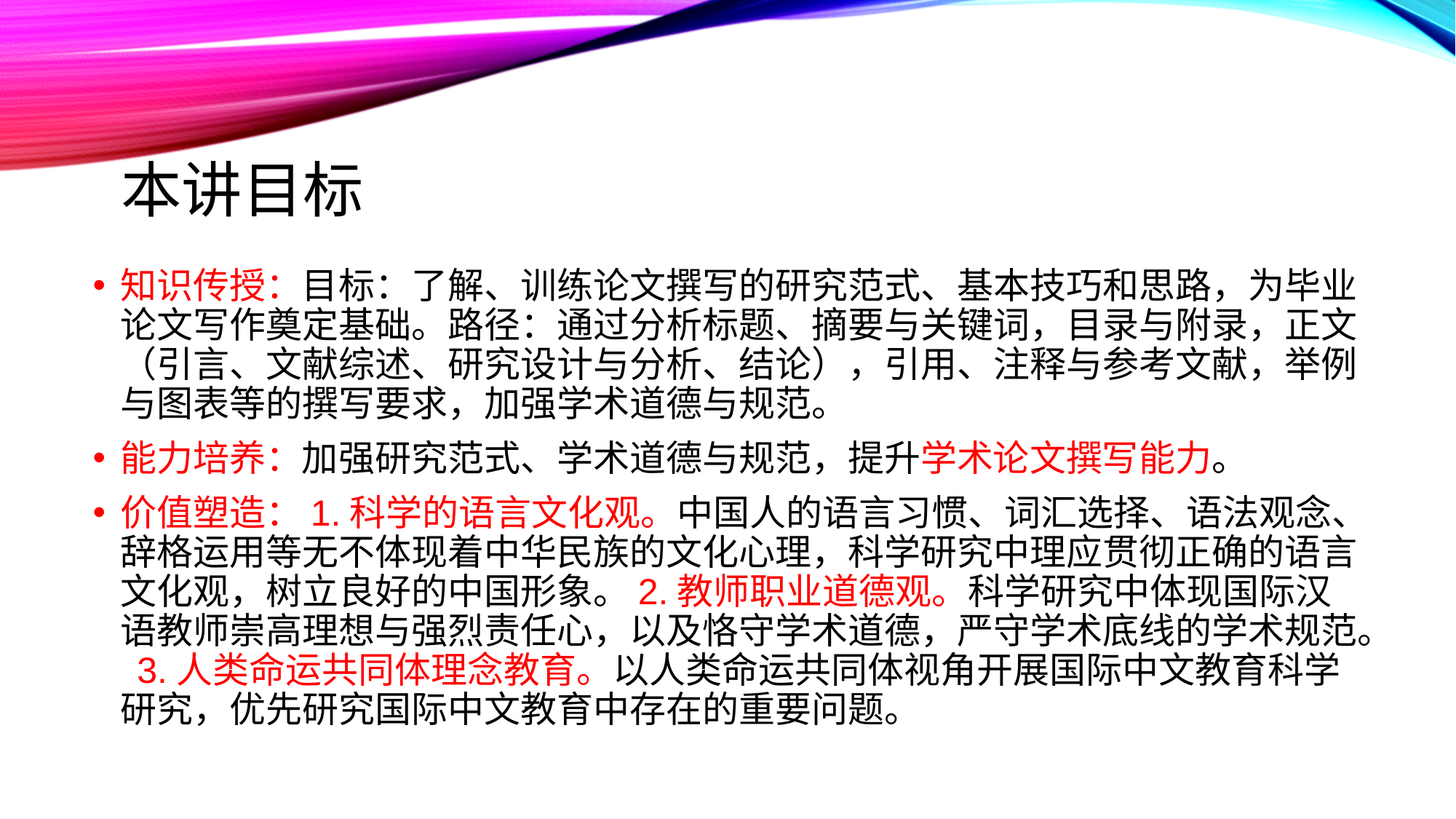

# 本讲目标
知识传授：目标：了解、训练论文撰写的研究范式、基本技巧和思路，为毕业论文写作奠定基础。路径：通过分析标题、摘要与关键词，目录与附录，正文（引言、文献综述、研究设计与分析、结论），引用、注释与参考文献，举例与图表等的撰写要求，加强学术道德与规范。
能力培养：加强研究范式、学术道德与规范，提升学术论文撰写能力。
价值塑造：1.科学的语言文化观。中国人的语言习惯、词汇选择、语法观念、辞格运用等无不体现着中华民族的文化心理，科学研究中理应贯彻正确的语言文化观，树立良好的中国形象。2.教师职业道德观。科学研究中体现国际汉语教师崇高理想与强烈责任心，以及恪守学术道德，严守学术底线的学术规范。 3.人类命运共同体理念教育。以人类命运共同体视角开展国际中文教育科学研究，优先研究国际中文教育中存在的重要问题。